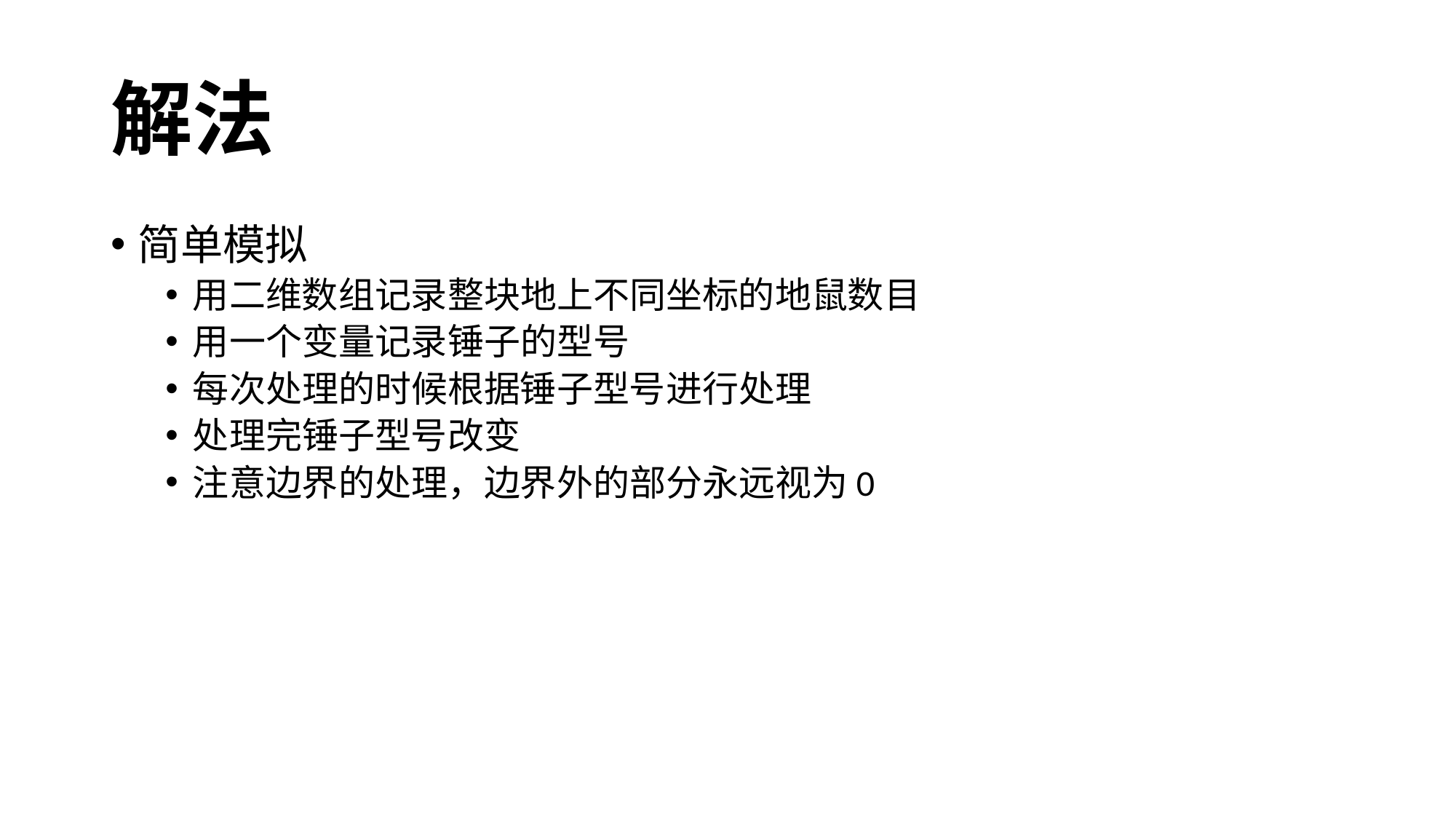

# 解法
简单模拟
用二维数组记录整块地上不同坐标的地鼠数目
用一个变量记录锤子的型号
每次处理的时候根据锤子型号进行处理
处理完锤子型号改变
注意边界的处理，边界外的部分永远视为0